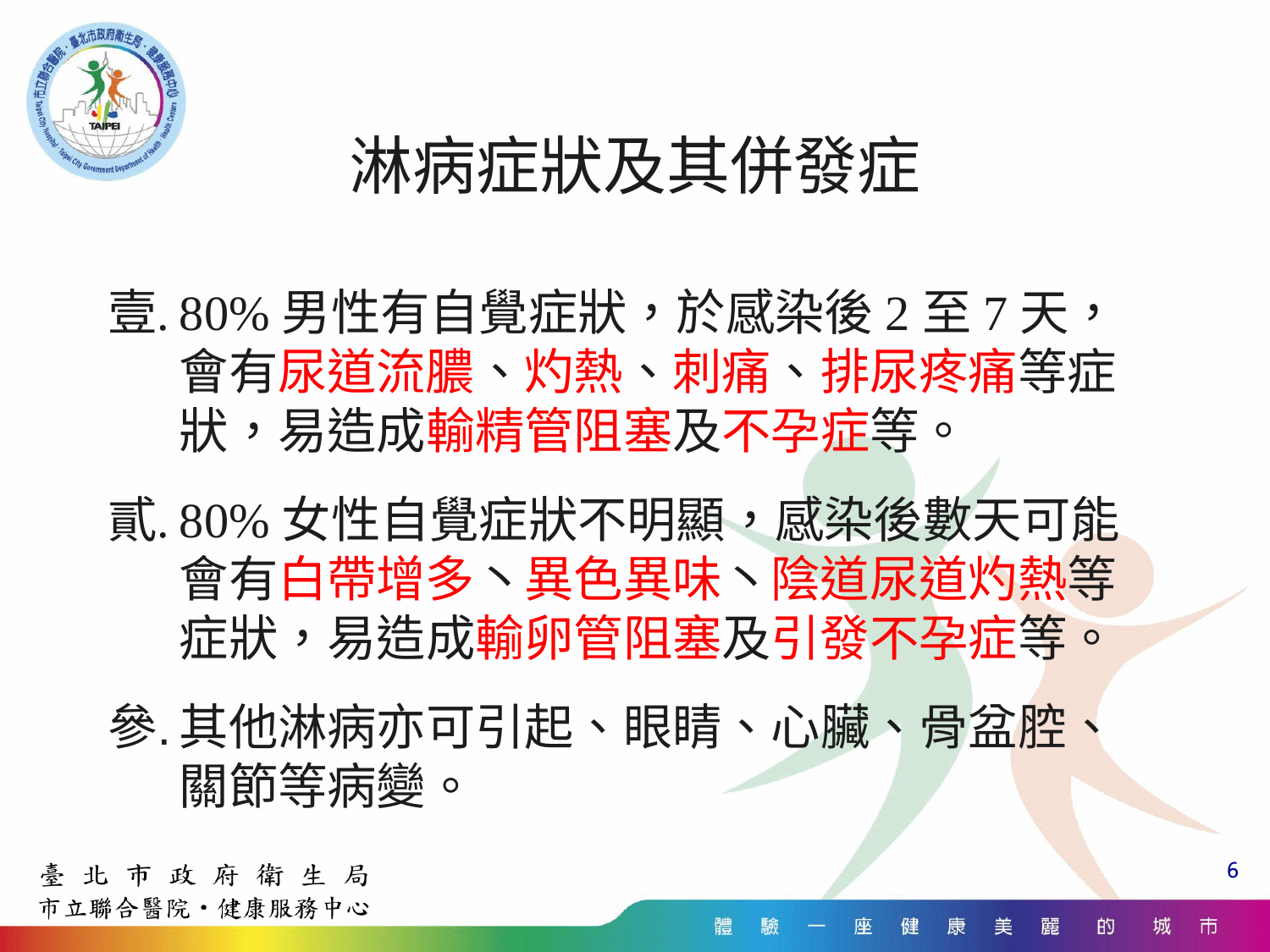

# 淋病症狀及其併發症
80%男性有自覺症狀，於感染後2至7天，會有尿道流膿、灼熱、刺痛、排尿疼痛等症狀，易造成輸精管阻塞及不孕症等。

80%女性自覺症狀不明顯，感染後數天可能會有白帶增多丶異色異味丶陰道尿道灼熱等症狀，易造成輸卵管阻塞及引發不孕症等。

其他淋病亦可引起、眼睛、心臟、骨盆腔、關節等病變。

6